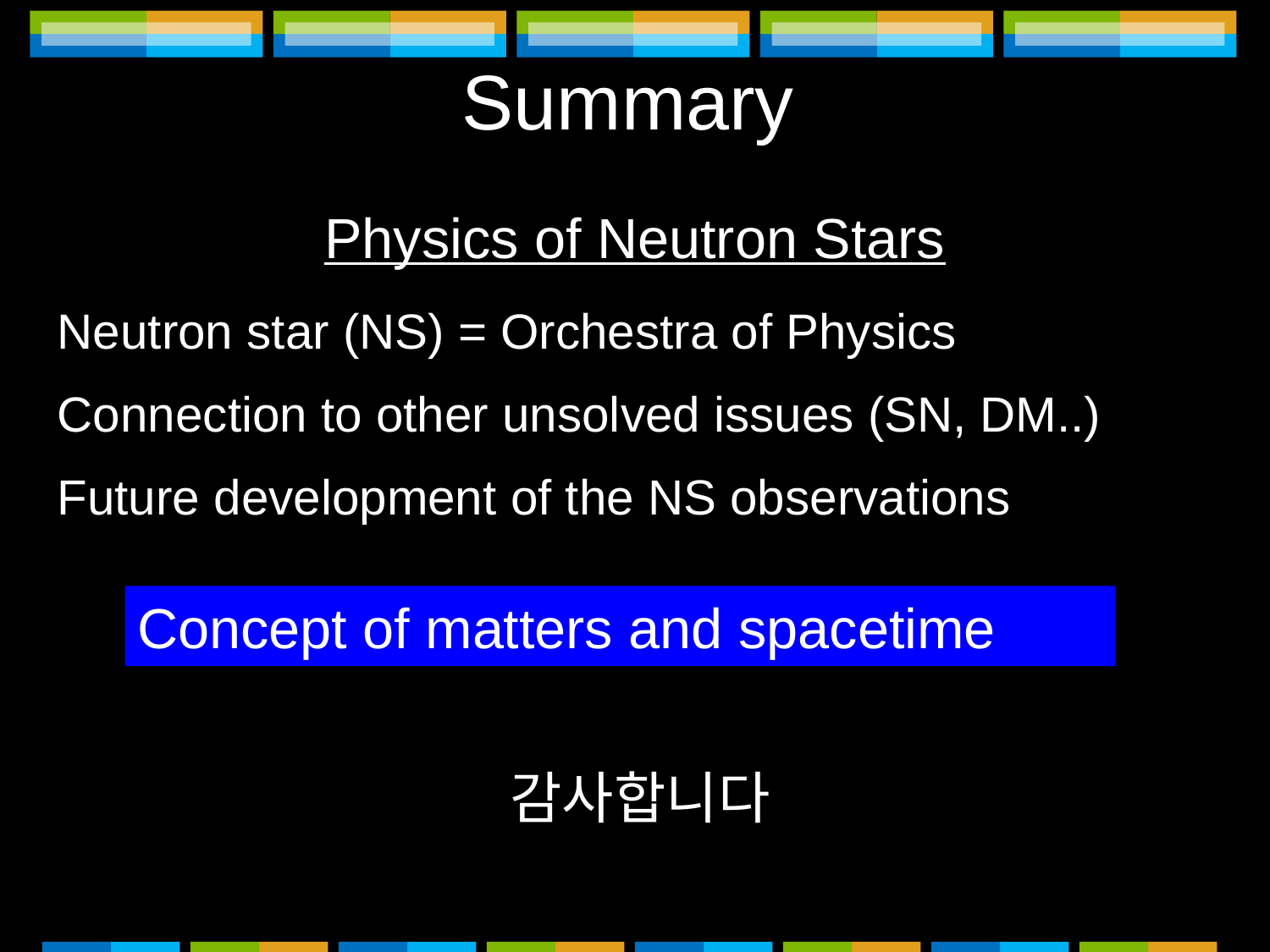

Summary
Physics of Neutron Stars
Neutron star (NS) = Orchestra of Physics
Connection to other unsolved issues (SN, DM..)
Future development of the NS observations

New people, new ideas and new results !
Concept of matters and spacetime
감사합니다